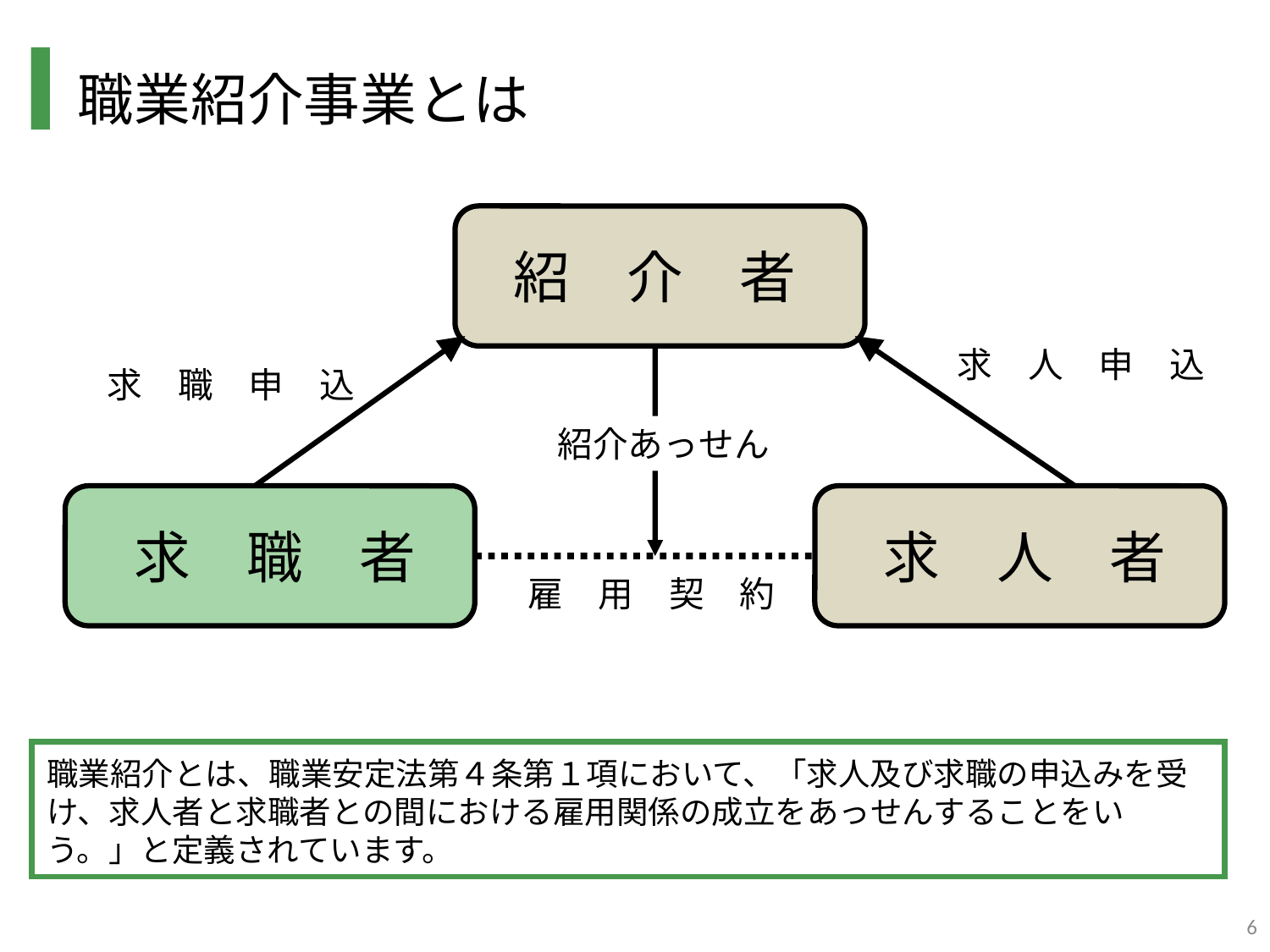

職業紹介事業とは

紹　介　者

求　人　申　込

求　職　申　込
紹介あっせん

求　職　者
求　人　者

雇　用　契　約
職業紹介とは、職業安定法第４条第１項において、「求人及び求職の申込みを受け、求人者と求職者との間における雇用関係の成立をあっせんすることをいう。」と定義されています。
6